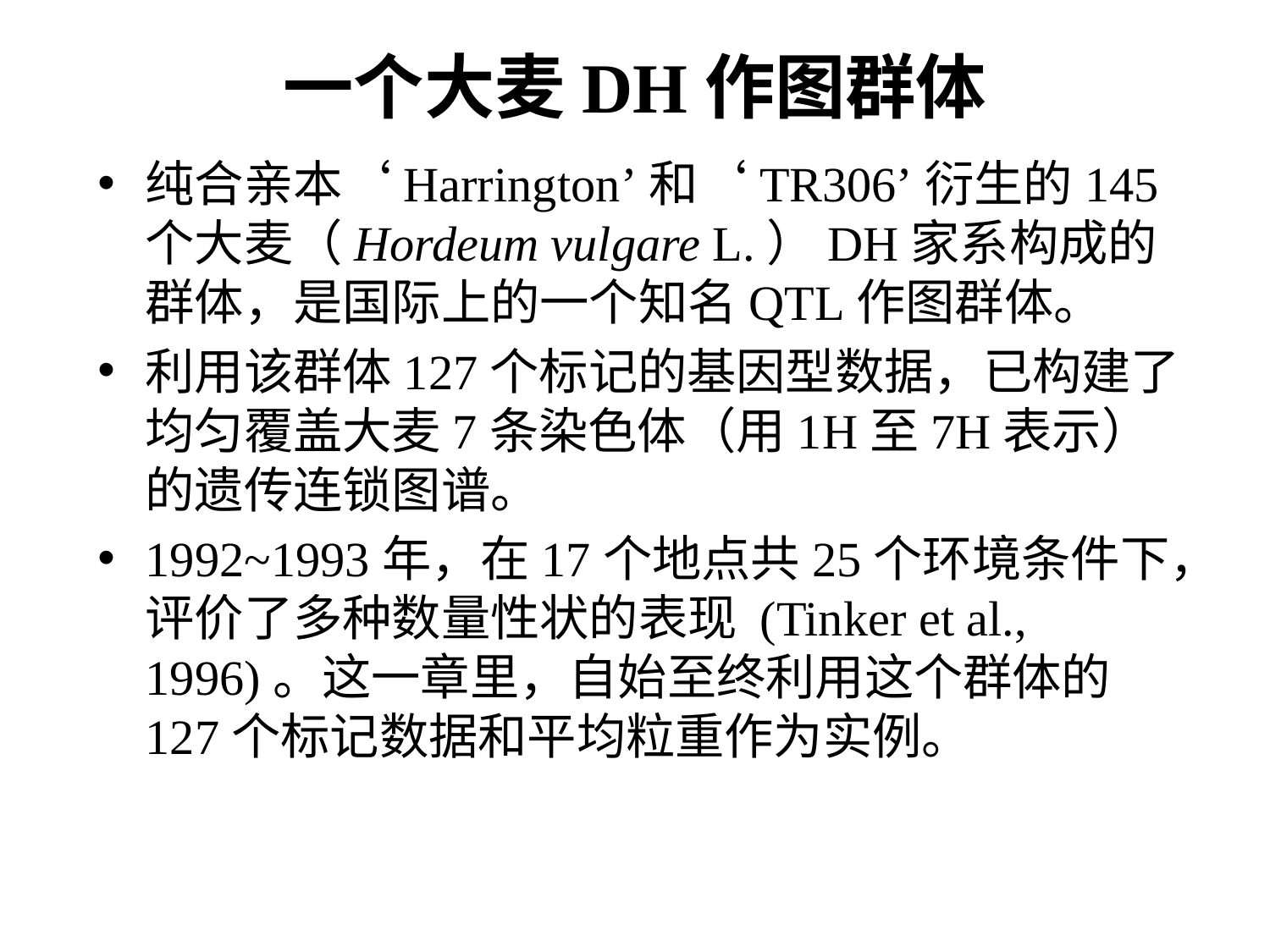

# 一个大麦DH作图群体
纯合亲本‘Harrington’和‘TR306’衍生的145个大麦（Hordeum vulgare L.）DH家系构成的群体，是国际上的一个知名QTL作图群体。
利用该群体127个标记的基因型数据，已构建了均匀覆盖大麦7条染色体（用1H至7H表示）的遗传连锁图谱。
1992~1993年，在17个地点共25个环境条件下，评价了多种数量性状的表现 (Tinker et al., 1996)。这一章里，自始至终利用这个群体的127个标记数据和平均粒重作为实例。